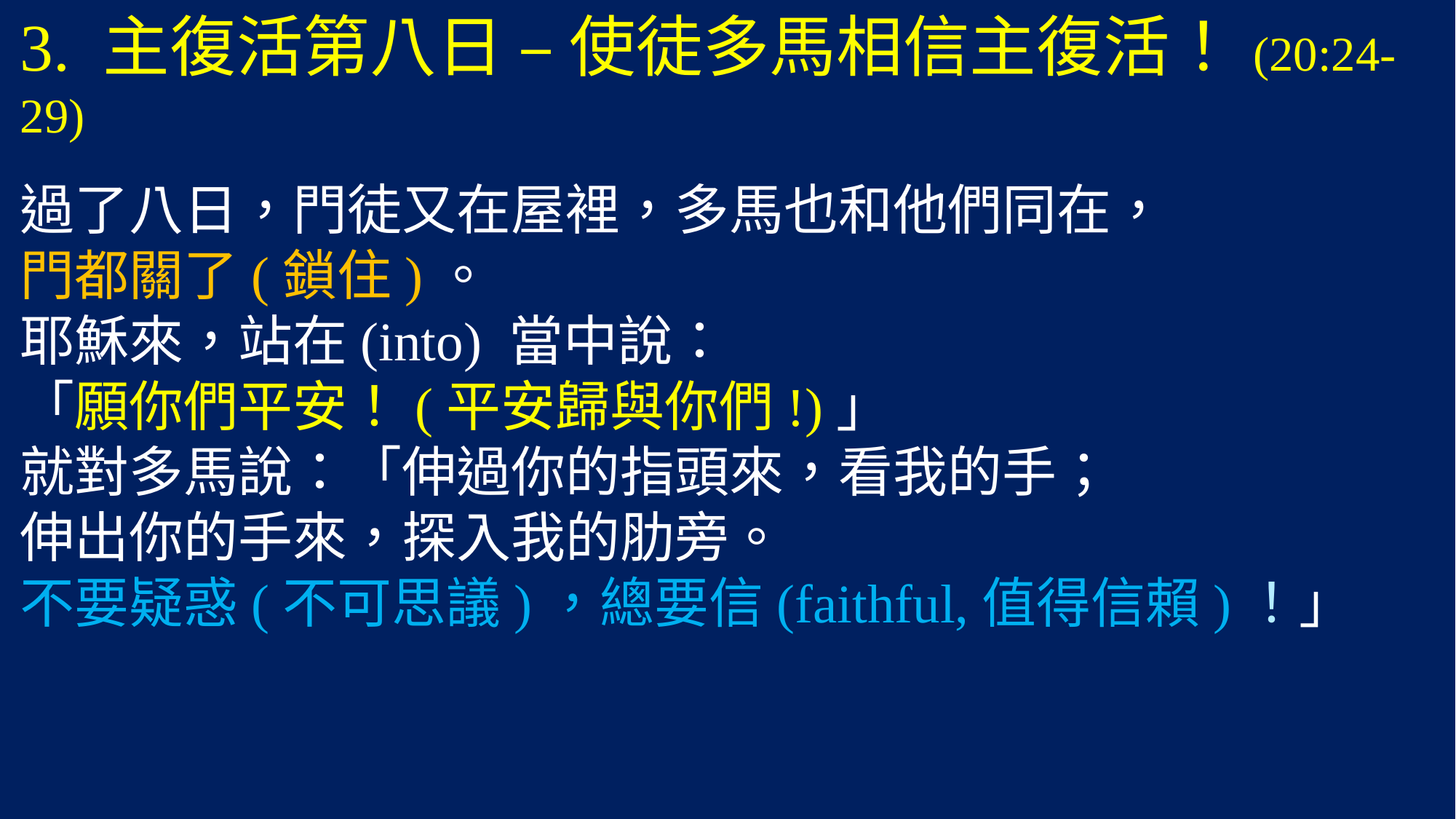

3. 主復活第八日 – 使徒多馬相信主復活！(20:24-29)

過了八日，門徒又在屋裡，多馬也和他們同在，
門都關了(鎖住)。
耶穌來，站在(into) 當中說：
「願你們平安！(平安歸與你們!)」
就對多馬說：「伸過你的指頭來，看我的手；
伸出你的手來，探入我的肋旁。
不要疑惑(不可思議)，總要信(faithful,值得信賴)！」

#